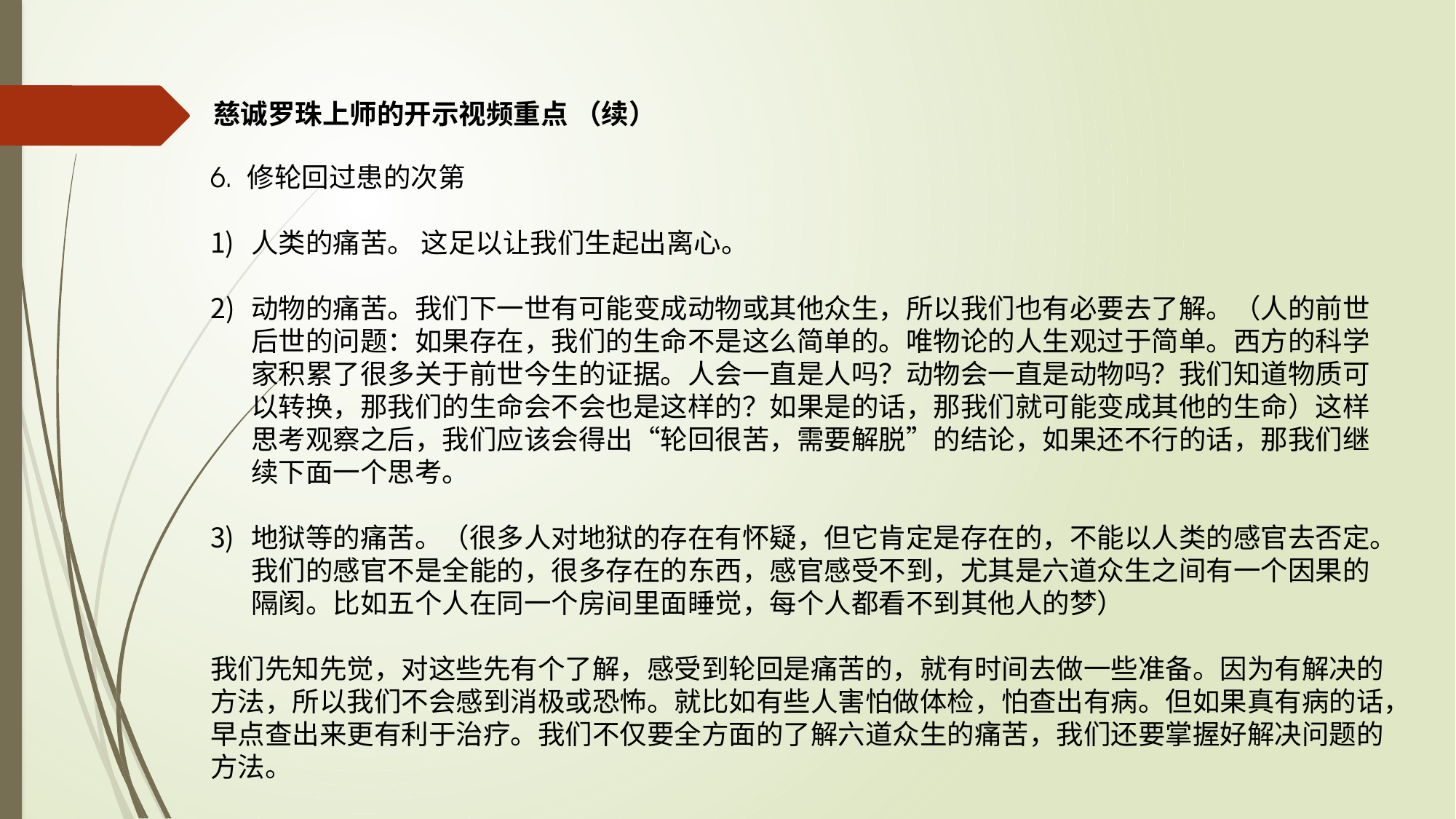

慈诚罗珠上师的开示视频重点 （续）
6. 修轮回过患的次第

人类的痛苦。 这足以让我们生起出离心。

动物的痛苦。我们下一世有可能变成动物或其他众生，所以我们也有必要去了解。（人的前世后世的问题：如果存在，我们的生命不是这么简单的。唯物论的人生观过于简单。西方的科学家积累了很多关于前世今生的证据。人会一直是人吗？动物会一直是动物吗？我们知道物质可以转换，那我们的生命会不会也是这样的？如果是的话，那我们就可能变成其他的生命）这样思考观察之后，我们应该会得出“轮回很苦，需要解脱”的结论，如果还不行的话，那我们继续下面一个思考。

地狱等的痛苦。（很多人对地狱的存在有怀疑，但它肯定是存在的，不能以人类的感官去否定。我们的感官不是全能的，很多存在的东西，感官感受不到，尤其是六道众生之间有一个因果的隔阂。比如五个人在同一个房间里面睡觉，每个人都看不到其他人的梦）

我们先知先觉，对这些先有个了解，感受到轮回是痛苦的，就有时间去做一些准备。因为有解决的方法，所以我们不会感到消极或恐怖。就比如有些人害怕做体检，怕查出有病。但如果真有病的话，早点查出来更有利于治疗。我们不仅要全方面的了解六道众生的痛苦，我们还要掌握好解决问题的方法。